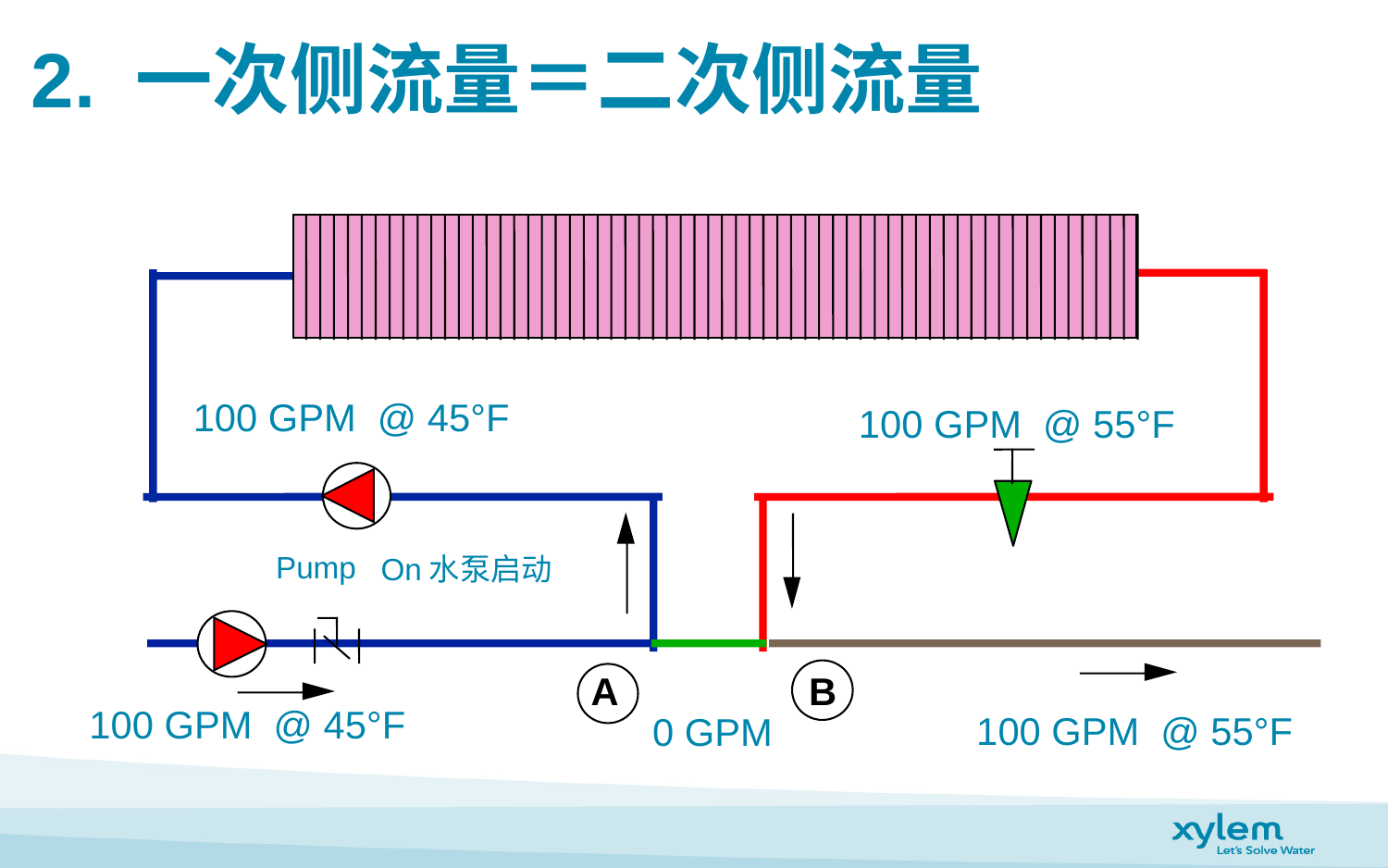

# 2. 一次侧流量＝二次侧流量

100 GPM  @ 45°F
100 GPM  @ 55°F

Pump
On水泵启动

B
A

100 GPM  @ 45°F
100 GPM  @ 55°F
0 GPM